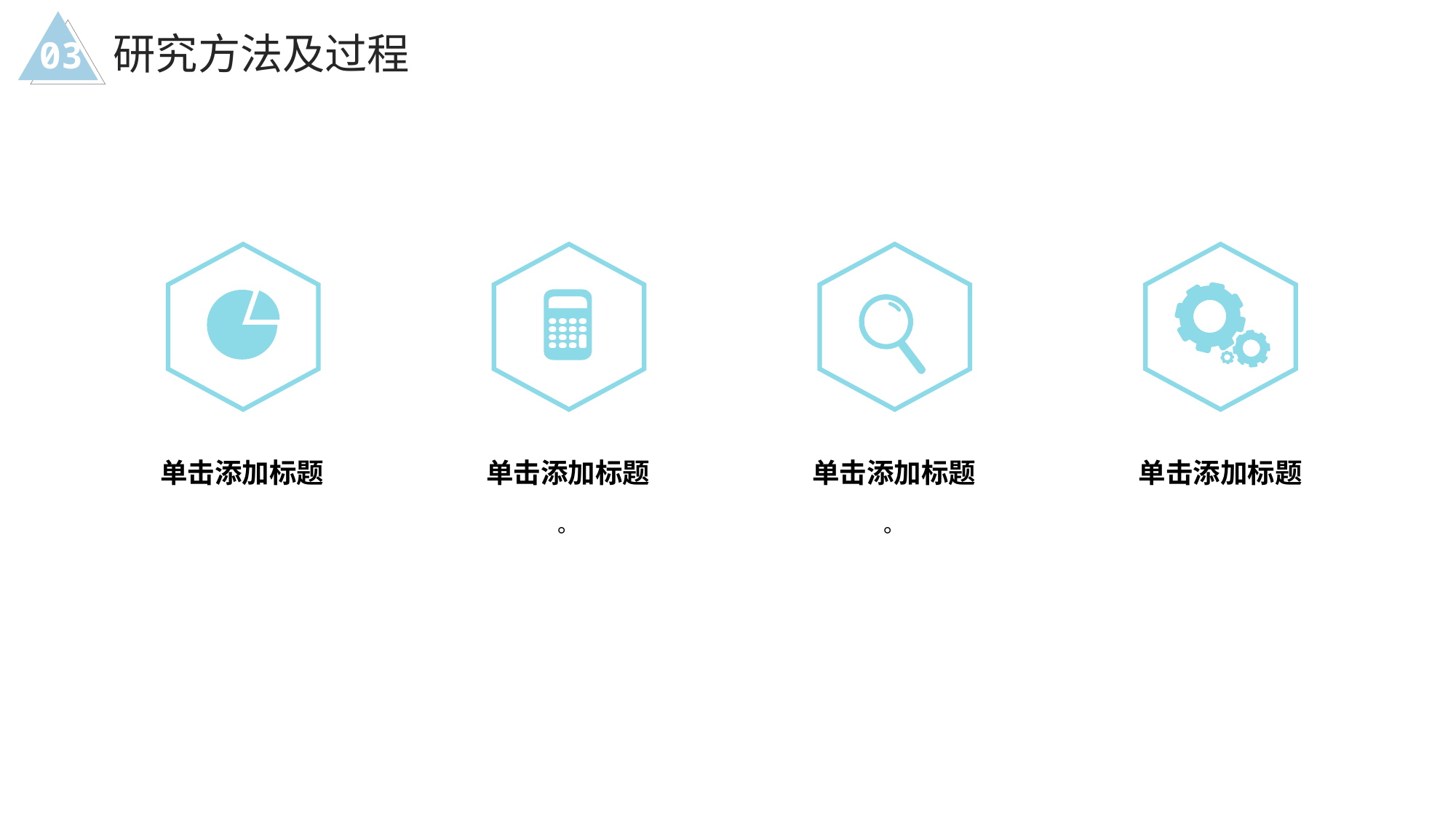

研究方法及过程
03

单击添加标题

单击添加标题
。
单击添加标题
。
单击添加标题